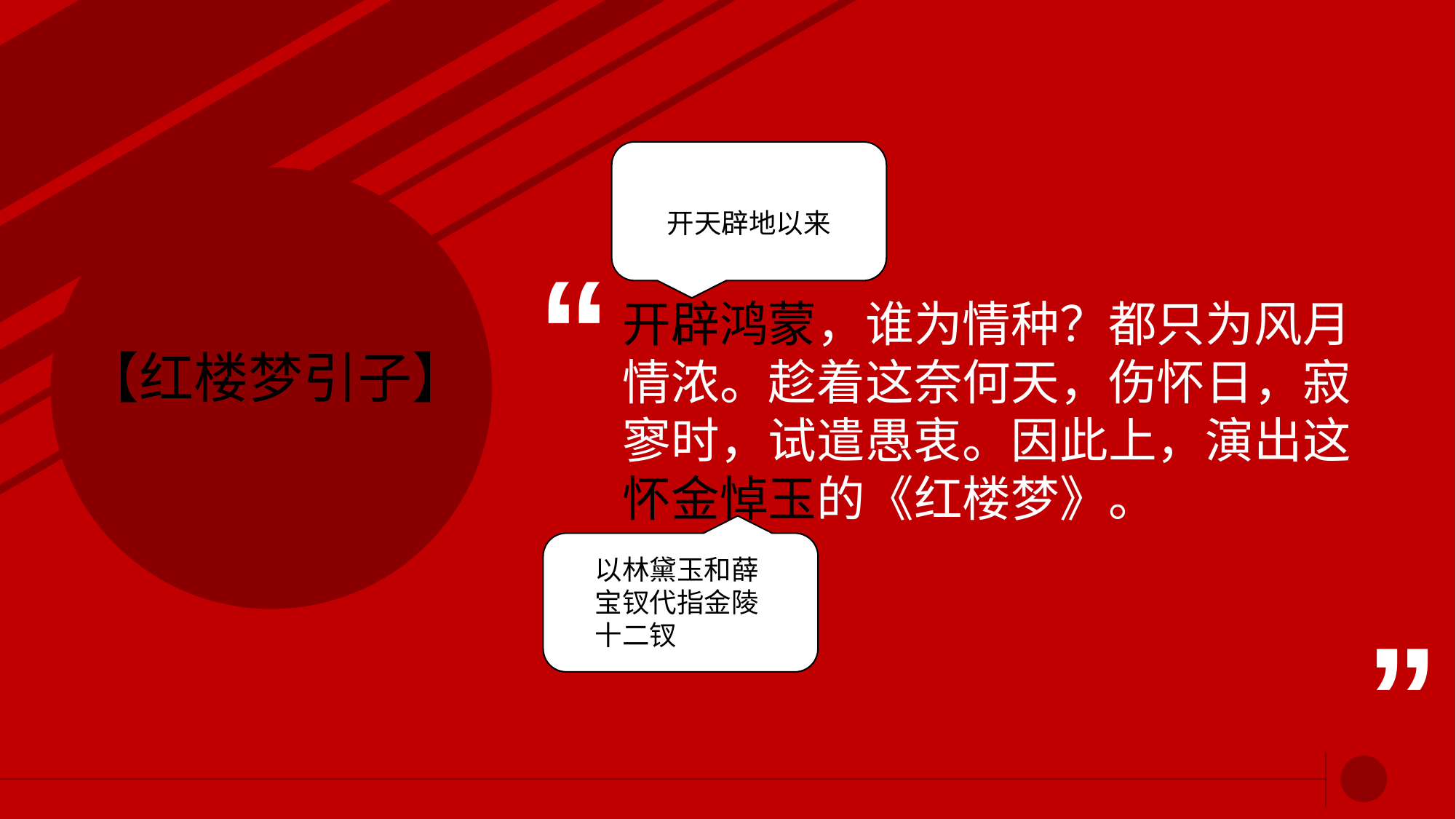

yi
开天辟地以来
# 开辟鸿蒙，谁为情种？都只为风月情浓。趁着这奈何天，伤怀日，寂寥时，试遣愚衷。因此上，演出这怀金悼玉的《红楼梦》。
【红楼梦引子】
yi
以林黛玉和薛宝钗代指金陵十二钗